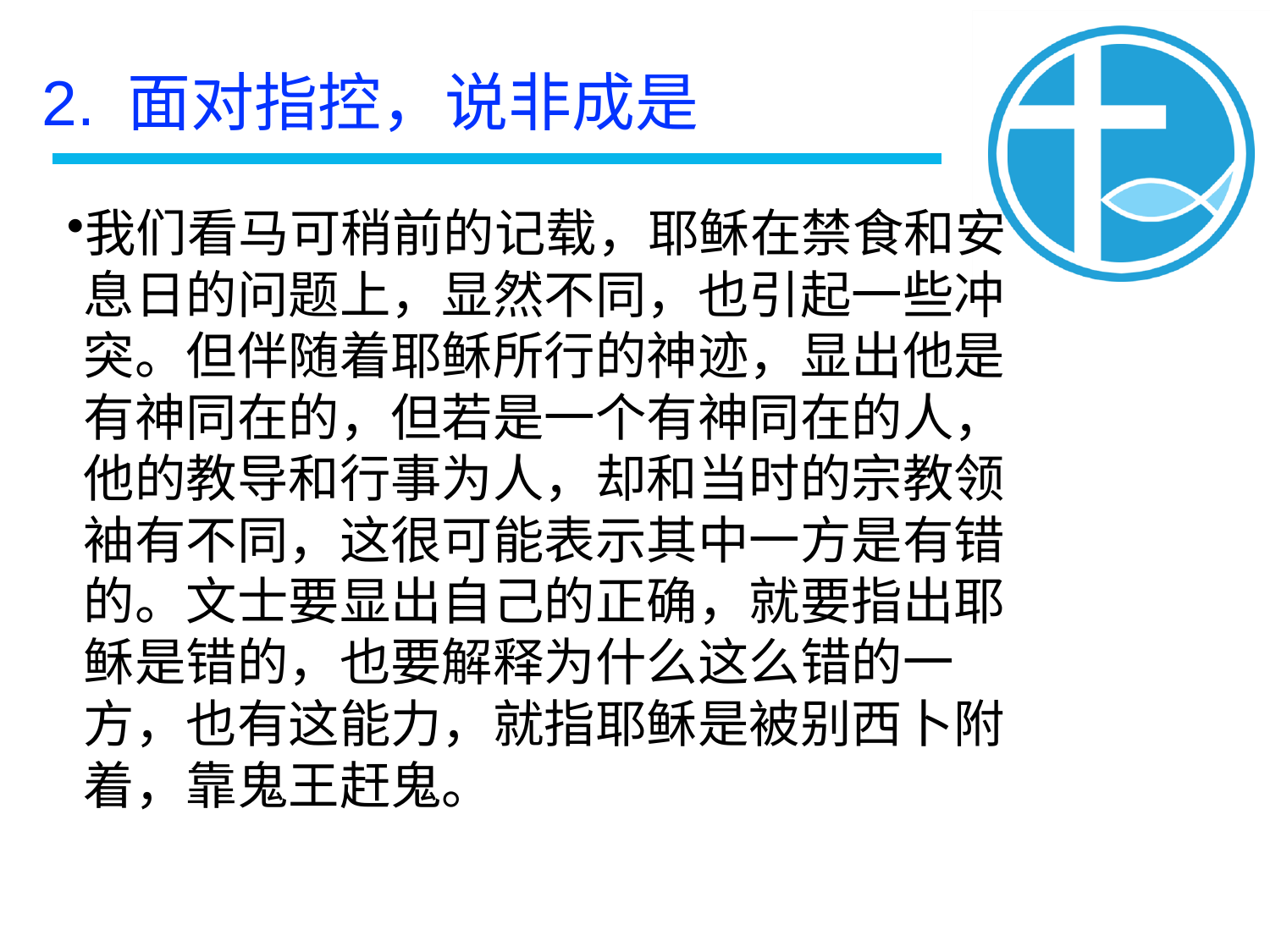

2. 面对指控，说非成是
我们看马可稍前的记载，耶稣在禁食和安息日的问题上，显然不同，也引起一些冲突。但伴随着耶稣所行的神迹，显出他是有神同在的，但若是一个有神同在的人，他的教导和行事为人，却和当时的宗教领袖有不同，这很可能表示其中一方是有错的。文士要显出自己的正确，就要指出耶稣是错的，也要解释为什么这么错的一方，也有这能力，就指耶稣是被别西卜附着，靠鬼王赶鬼。